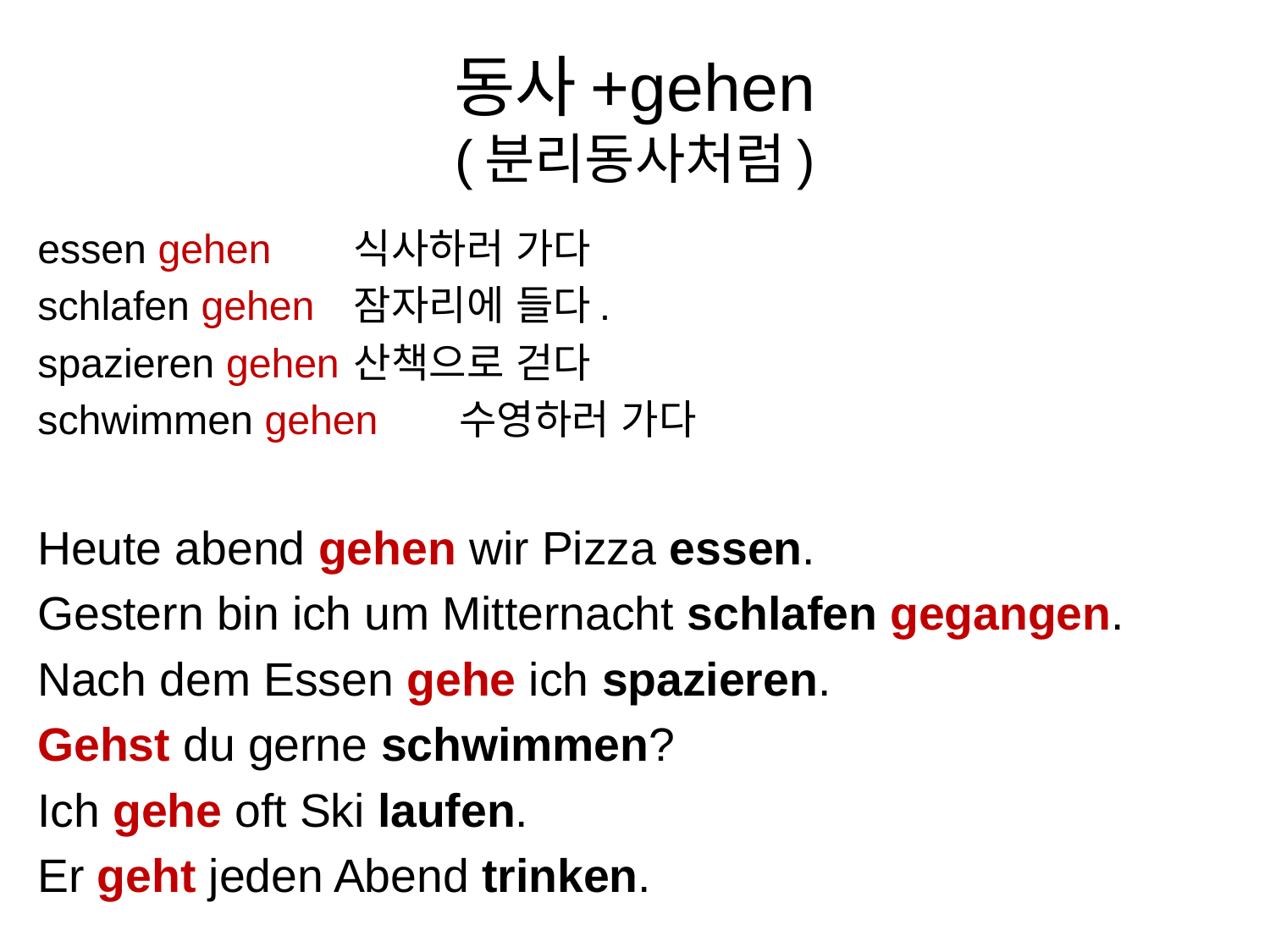

# 동사+gehen (분리동사처럼)
essen gehen 		식사하러 가다
schlafen gehen 		잠자리에 들다.
spazieren gehen 		산책으로 걷다
schwimmen gehen 		수영하러 가다

Heute abend gehen wir Pizza essen.
Gestern bin ich um Mitternacht schlafen gegangen.
Nach dem Essen gehe ich spazieren.
Gehst du gerne schwimmen?
Ich gehe oft Ski laufen.
Er geht jeden Abend trinken.